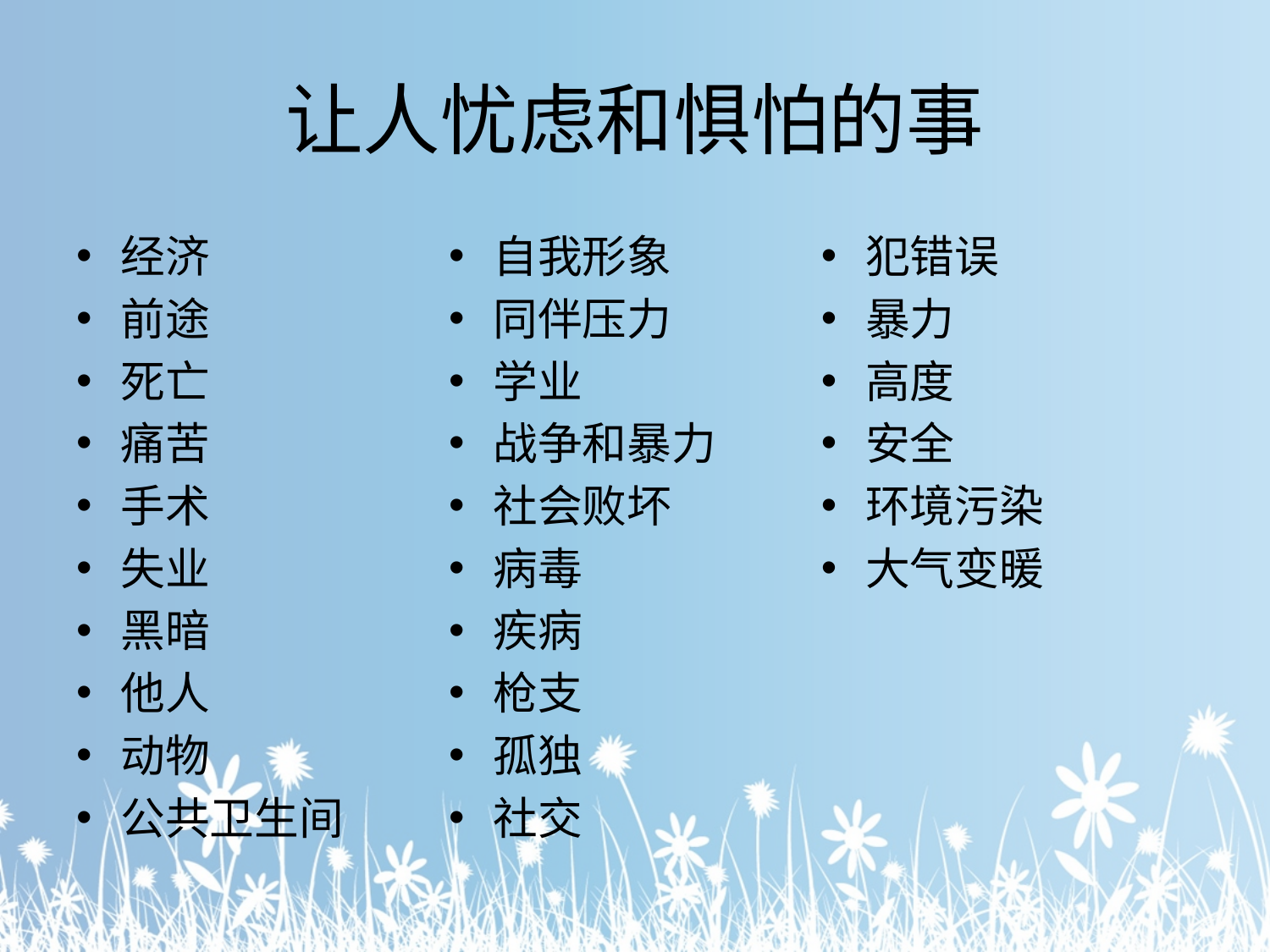

# 让人忧虑和惧怕的事
经济
前途
死亡
痛苦
手术
失业
黑暗
他人
动物
公共卫生间
自我形象
同伴压力
学业
战争和暴力
社会败坏
病毒
疾病
枪支
孤独
社交
犯错误
暴力
高度
安全
环境污染
大气变暖